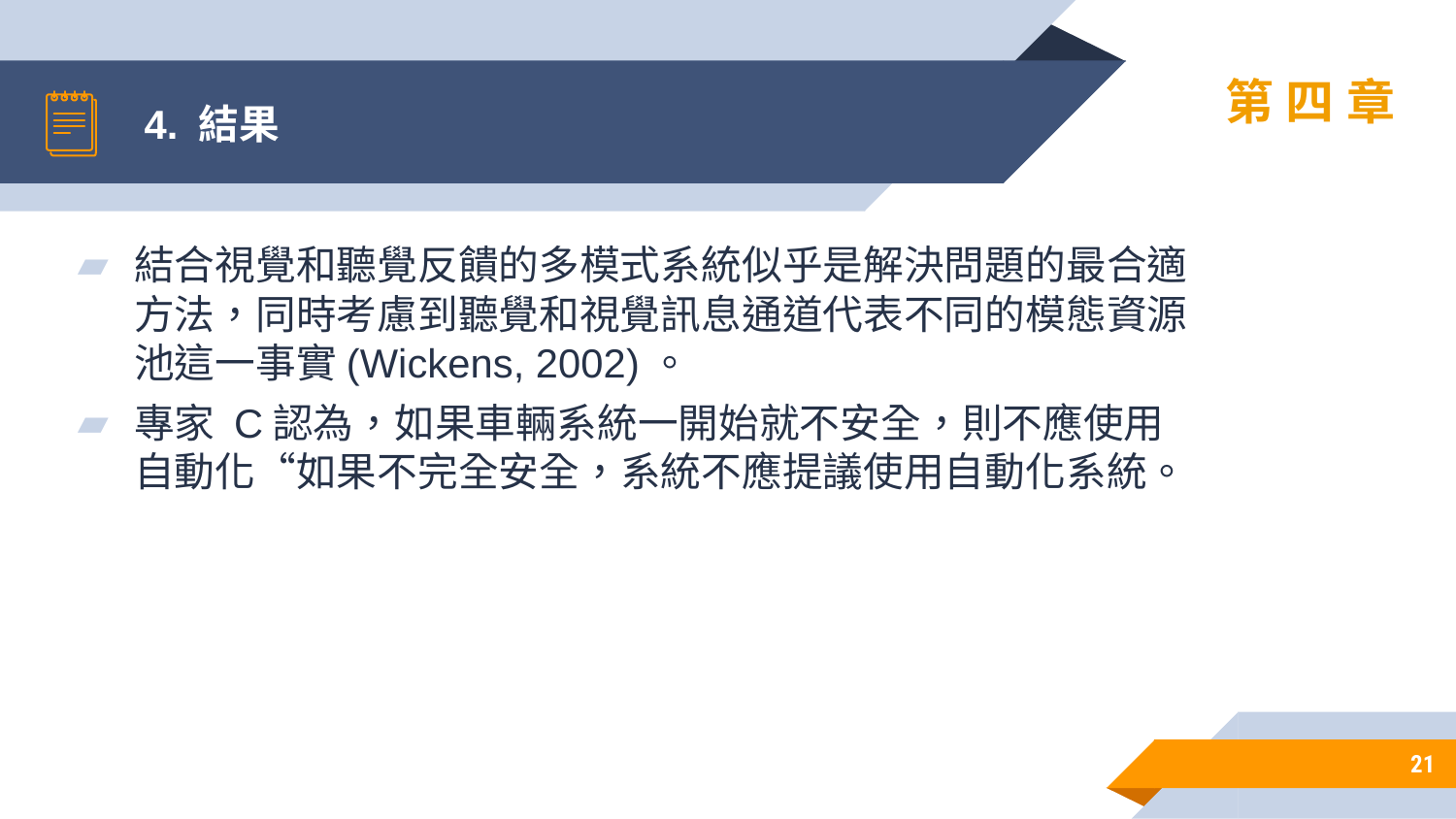

# 4. 結果
第四章

結合視覺和聽覺反饋的多模式系統似乎是解決問題的最合適方法，同時考慮到聽覺和視覺訊息通道代表不同的模態資源池這一事實(Wickens, 2002)。
專家 C認為，如果車輛系統一開始就不安全，則不應使用自動化“如果不完全安全，系統不應提議使用自動化系統。

21